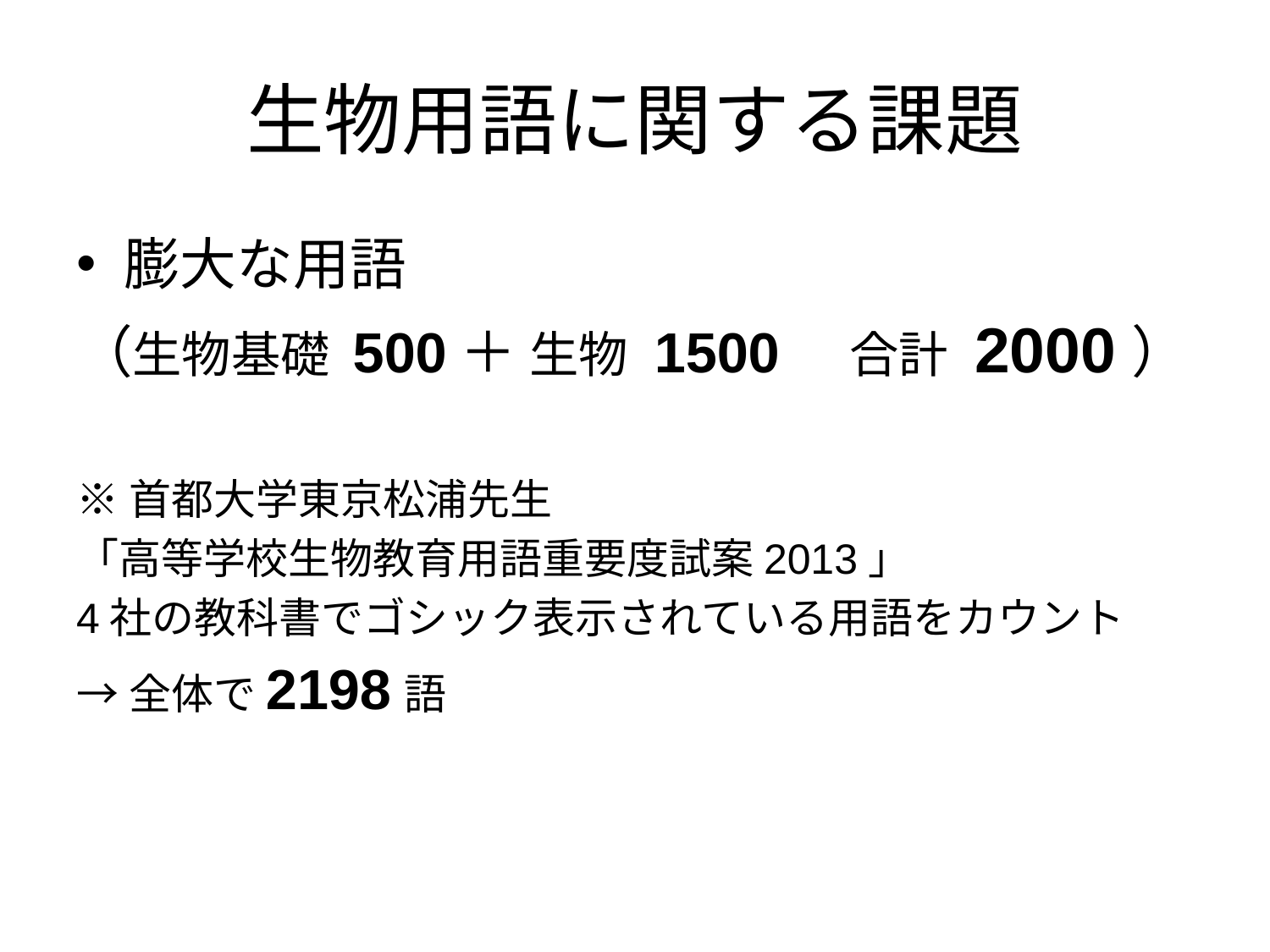

# 生物用語に関する課題
膨大な用語
（生物基礎 500＋ 生物 1500　合計 2000）

※首都大学東京松浦先生
「高等学校生物教育用語重要度試案2013」
4社の教科書でゴシック表示されている用語をカウント
→全体で2198語